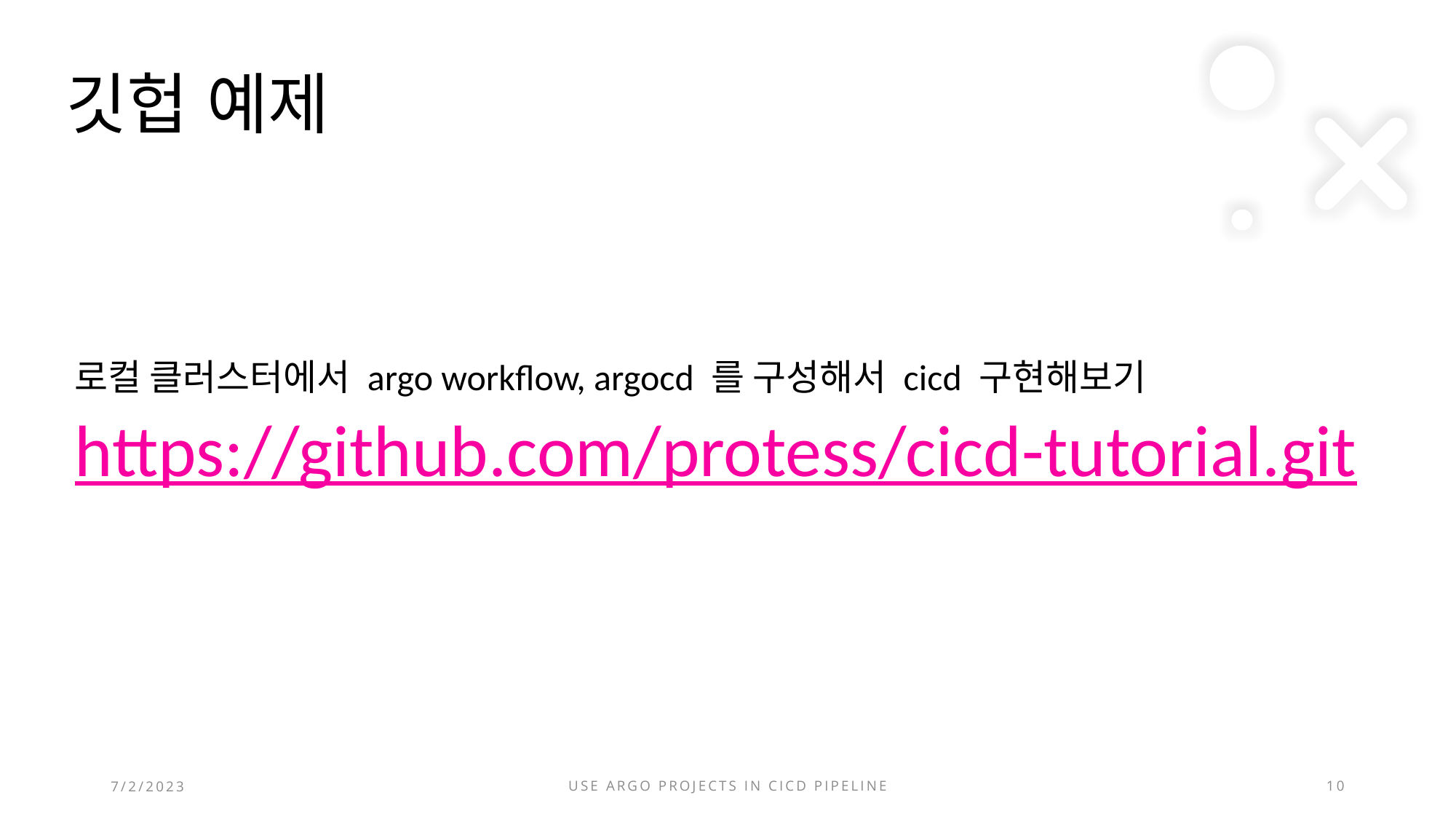

# 깃헙 예제

로컬 클러스터에서 argo workflow, argocd 를 구성해서 cicd 구현해보기
https://github.com/protess/cicd-tutorial.git
7/2/2023
Use argo projects in cicd pipeline
10